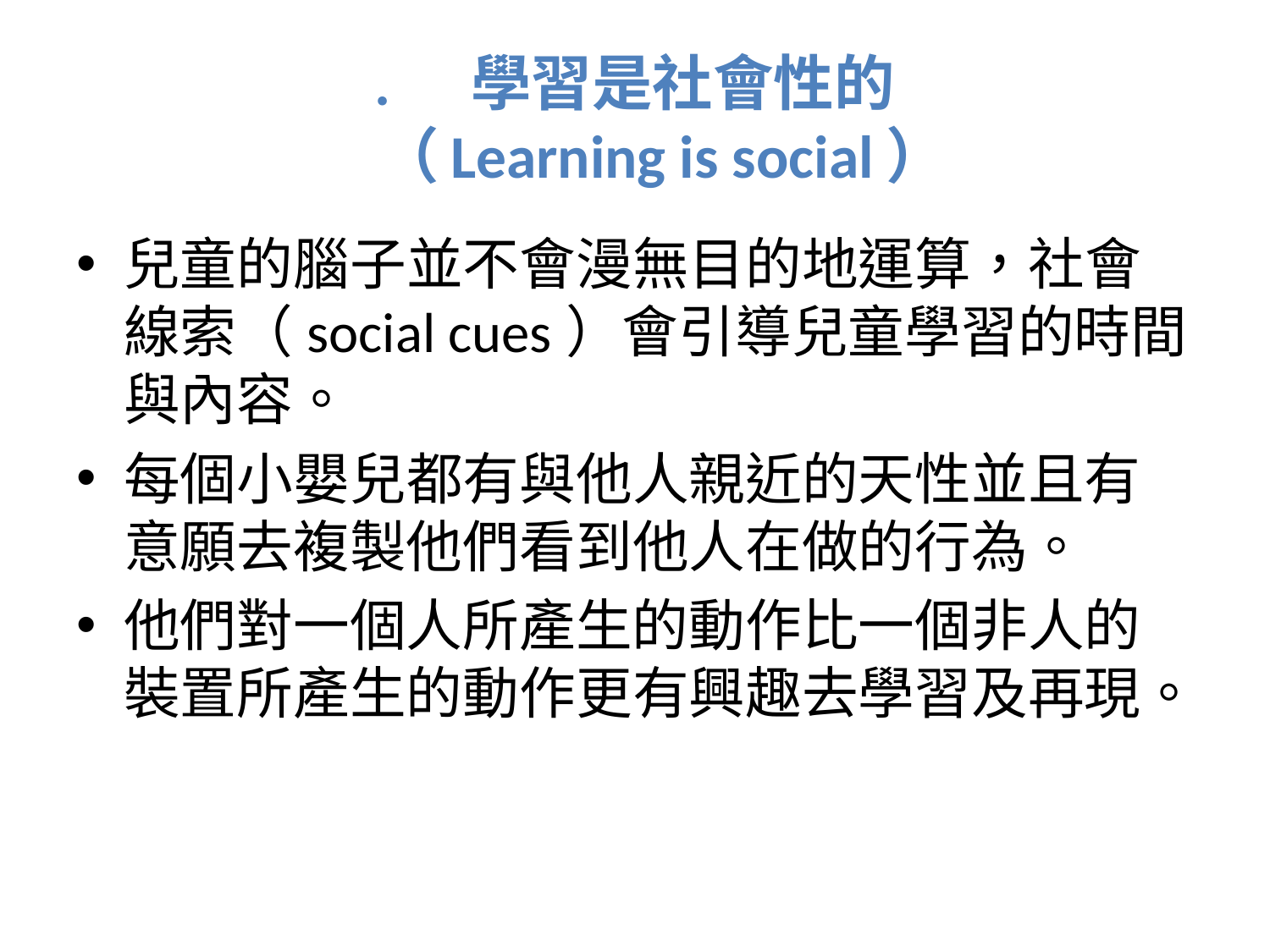

# .     學習是社會性的 （Learning is social）
兒童的腦子並不會漫無目的地運算，社會線索（social cues）會引導兒童學習的時間與內容。
每個小嬰兒都有與他人親近的天性並且有意願去複製他們看到他人在做的行為。
他們對一個人所產生的動作比一個非人的裝置所產生的動作更有興趣去學習及再現。